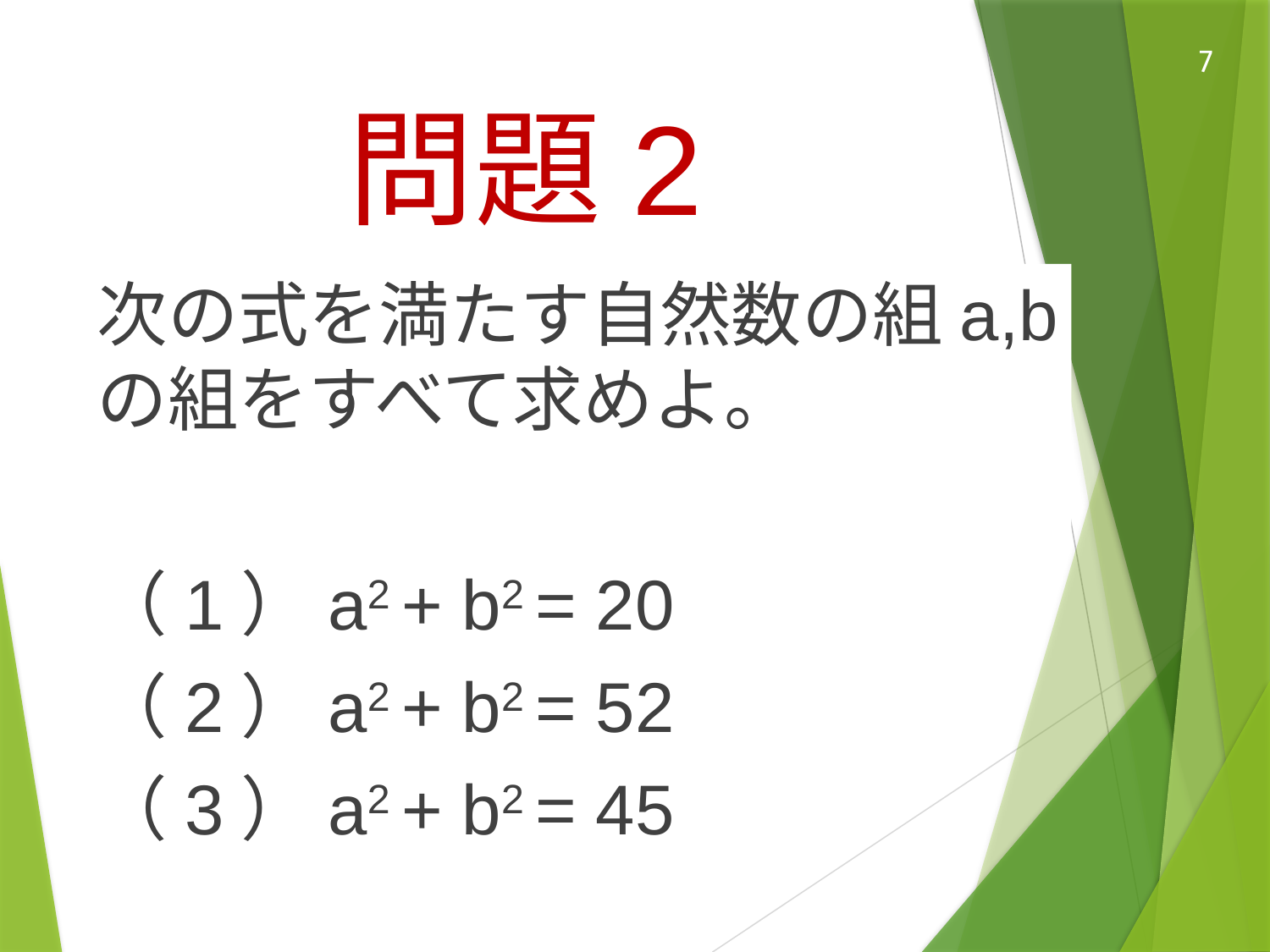

# 問題2
次の式を満たす自然数の組a,bの組をすべて求めよ。

（1）a2 + b2 = 20
（2）a2 + b2 = 52
（3）a2 + b2 = 45